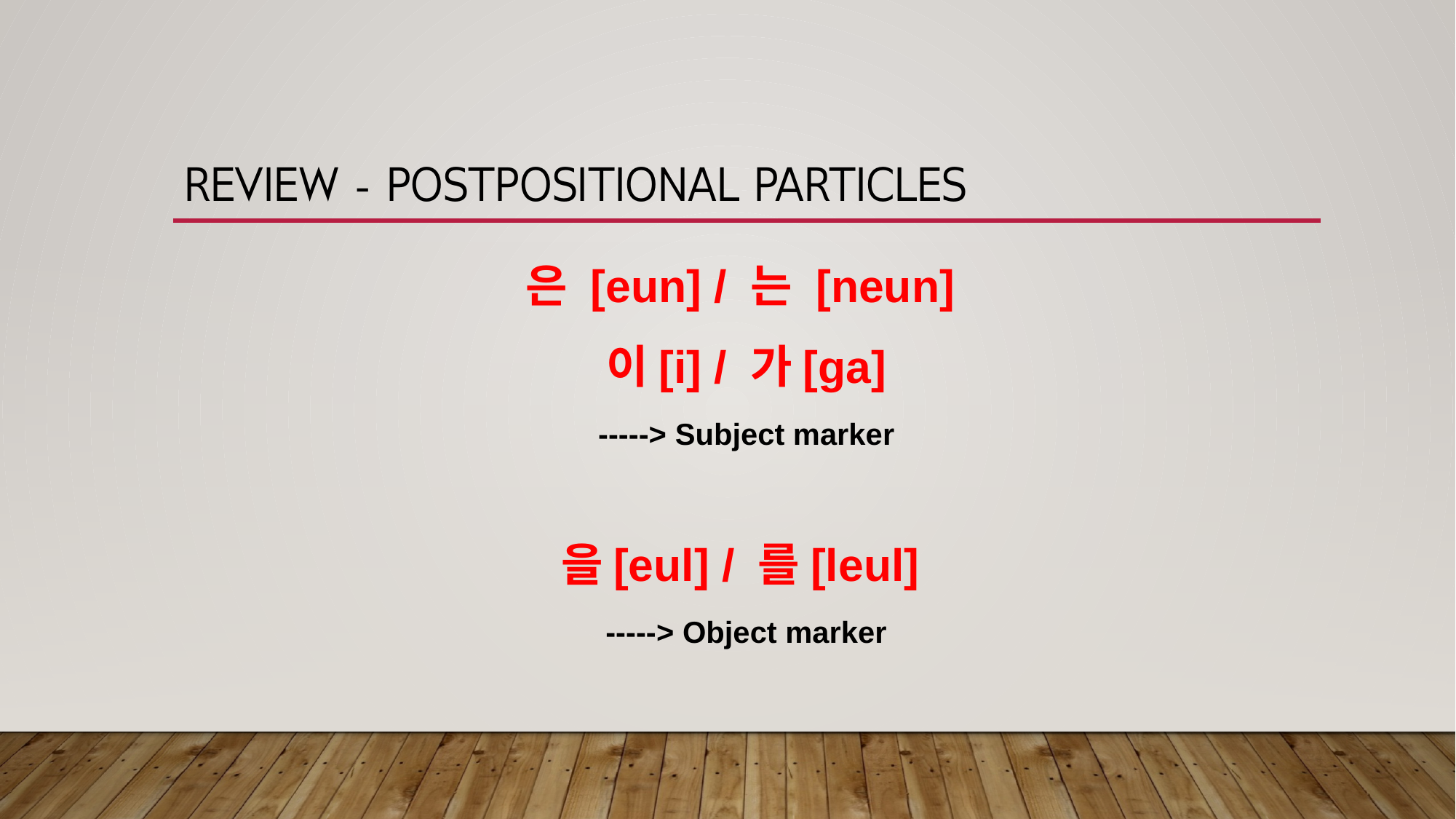

# rEVIEW - Postpositional particles
은 [eun] / 는 [neun]
이[i] / 가[ga]
-----> Subject marker

을[eul] / 를[leul]
-----> Object marker